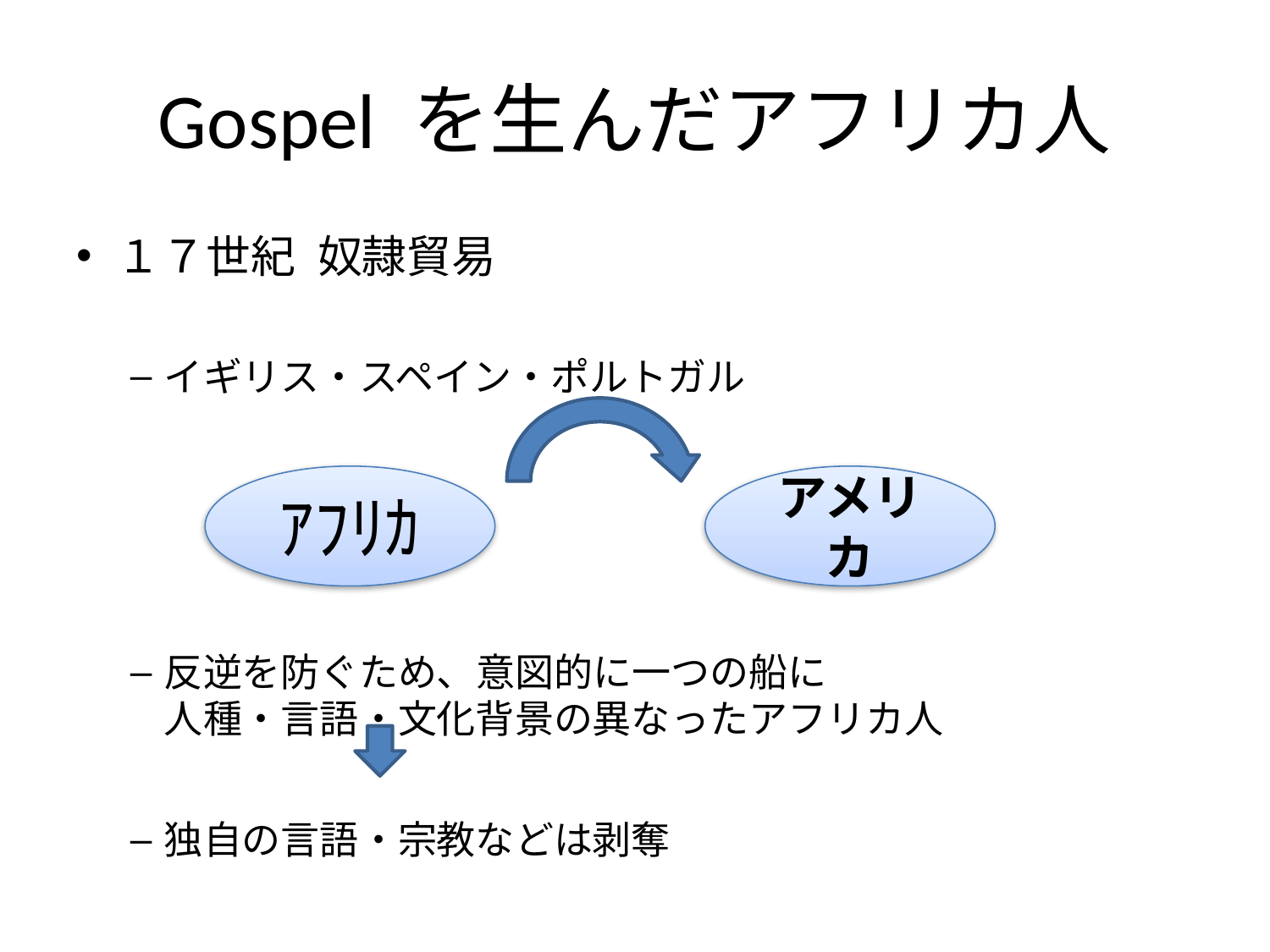

# Gospel を生んだアフリカ人
１７世紀	奴隷貿易

イギリス・スペイン・ポルトガル

反逆を防ぐため、意図的に一つの船に
人種・言語・文化背景の異なったアフリカ人

独自の言語・宗教などは剥奪

ｱﾌﾘｶ
アメリカ